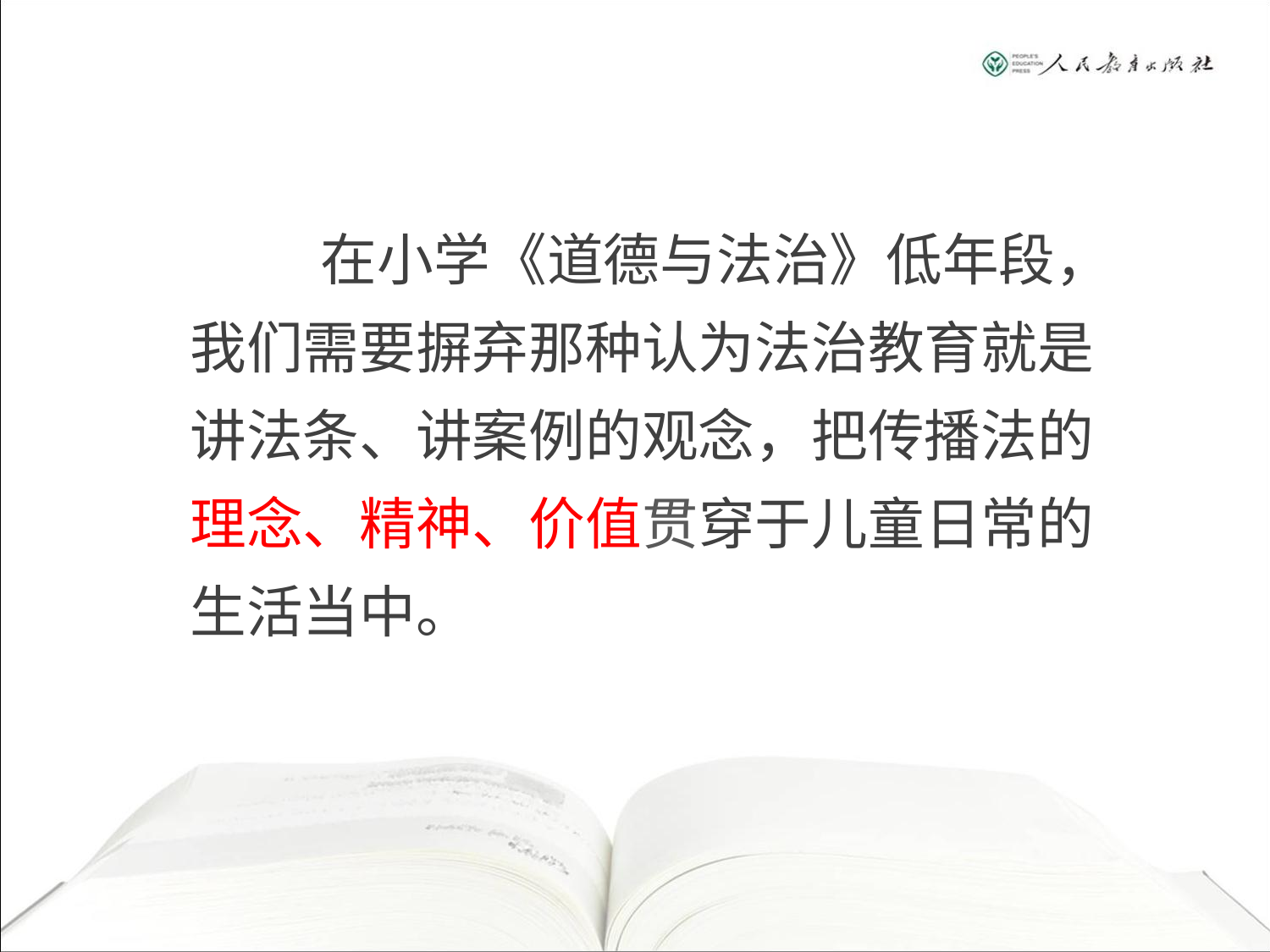

在小学《道德与法治》低年段，我们需要摒弃那种认为法治教育就是讲法条、讲案例的观念，把传播法的理念、精神、价值贯穿于儿童日常的生活当中。